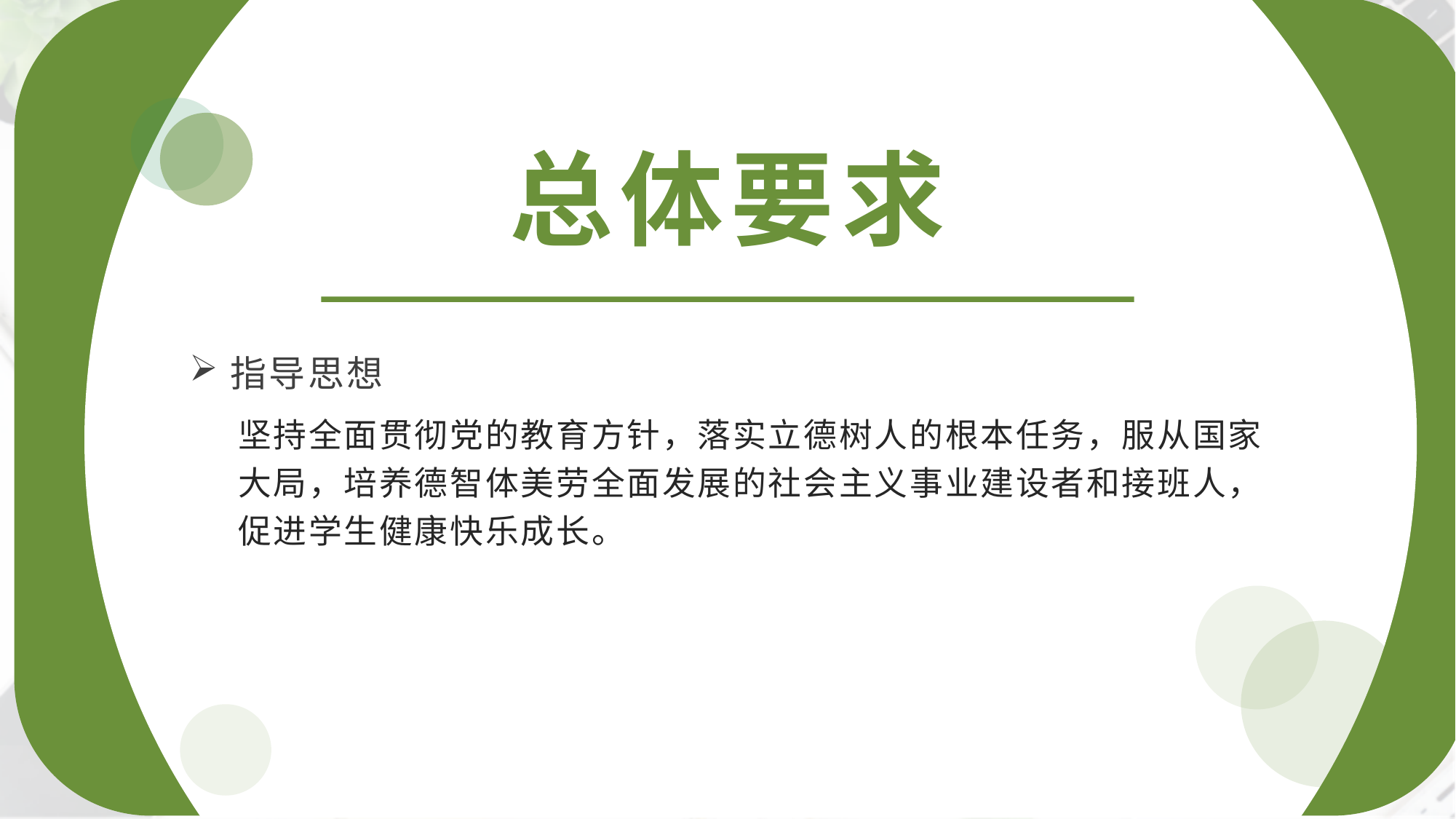

总体要求

指导思想
坚持全面贯彻党的教育方针，落实立德树人的根本任务，服从国家大局，培养德智体美劳全面发展的社会主义事业建设者和接班人，促进学生健康快乐成长。